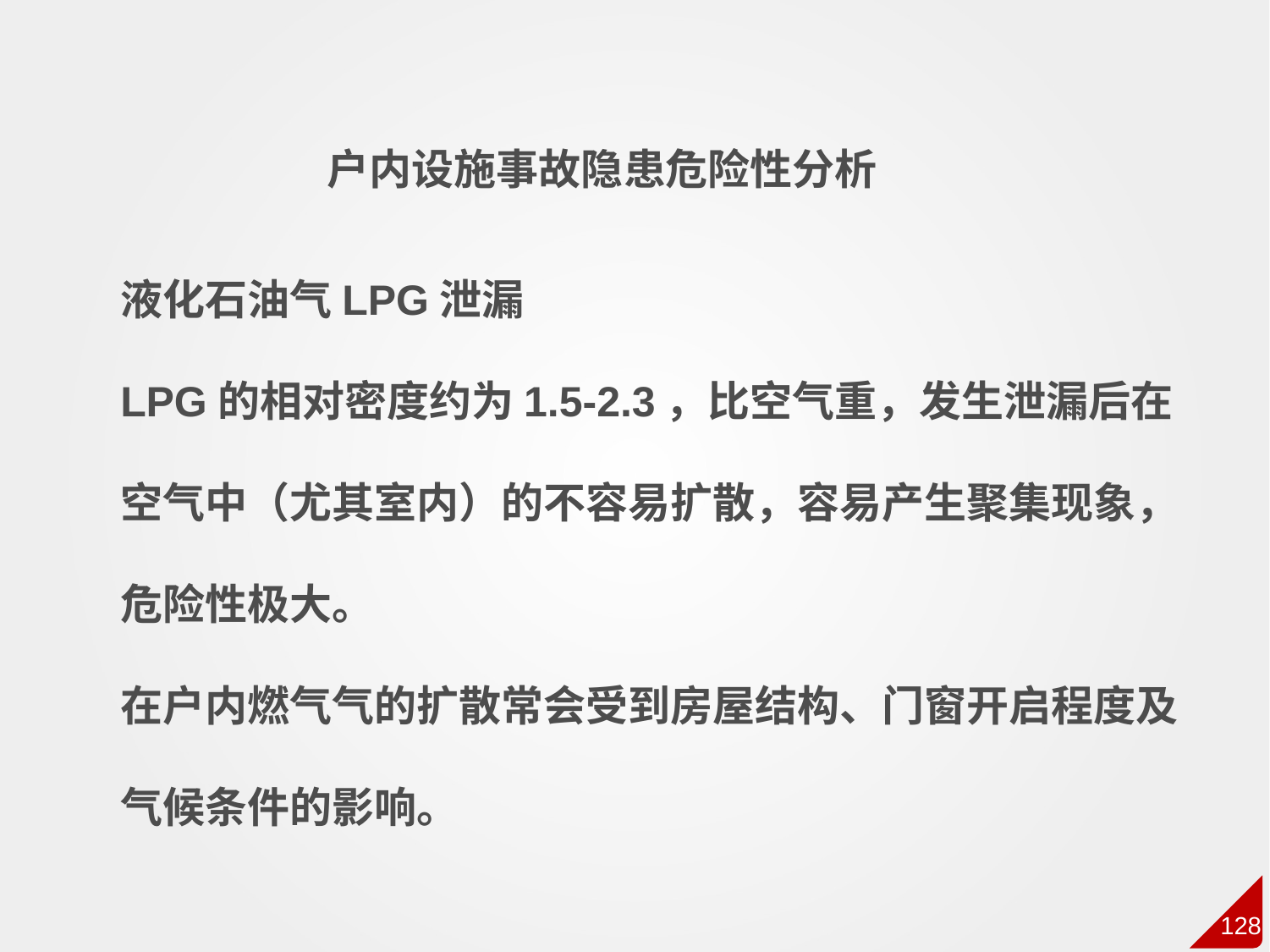

户内设施事故隐患危险性分析

液化石油气LPG泄漏
LPG的相对密度约为1.5-2.3，比空气重，发生泄漏后在空气中（尤其室内）的不容易扩散，容易产生聚集现象，危险性极大。
在户内燃气气的扩散常会受到房屋结构、门窗开启程度及气候条件的影响。